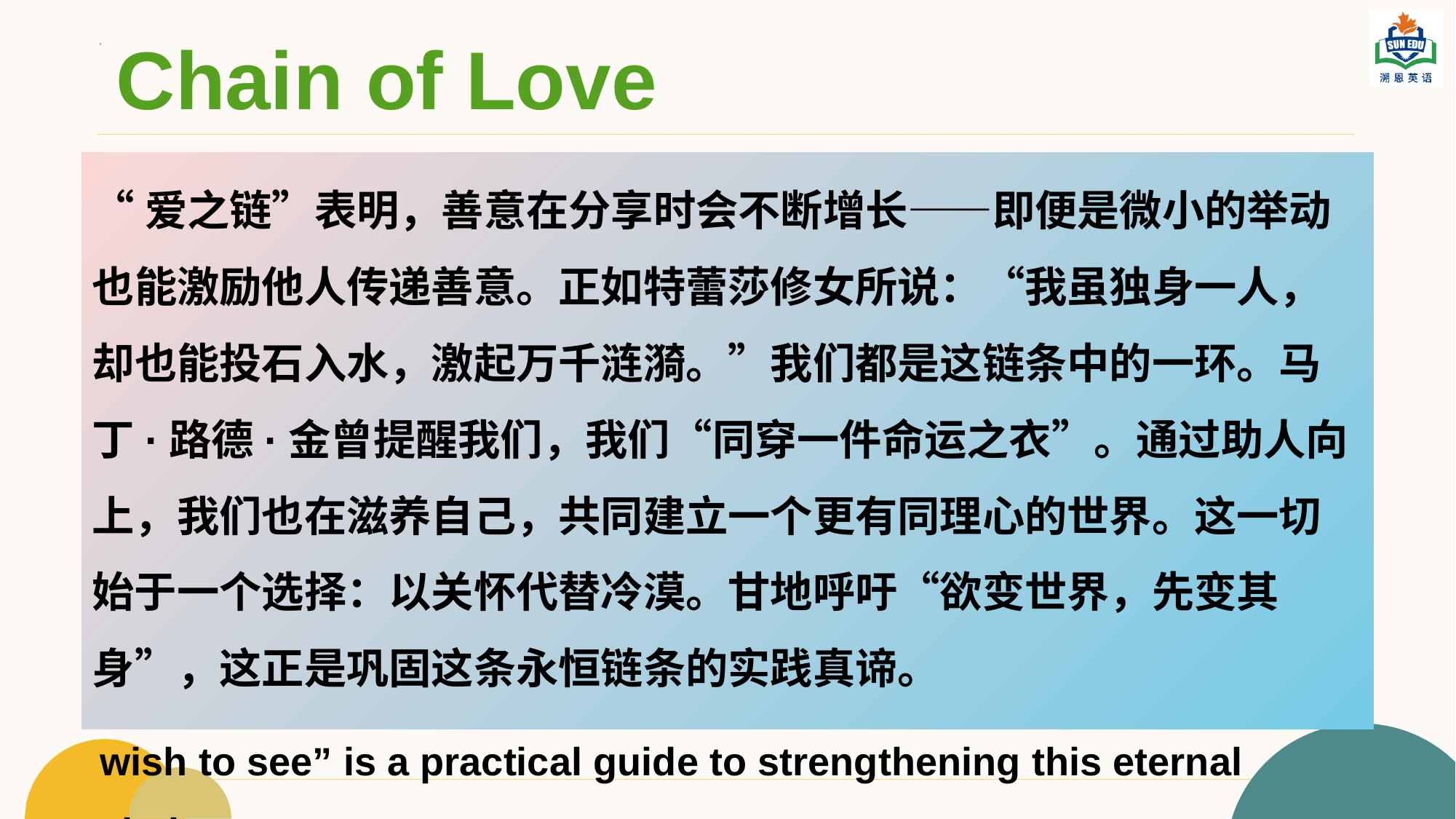

Chain of Love
The "Chain of Love" shows how kindness grows when shared—even small acts can inspire others to pay it forward. As Mother Teresa said, “I can cast a stone across the waters to create many ripples.” We are all part of this chain. Martin Luther King Jr. reminded us that we are “tied in a single garment of destiny.” By lifting others up, we also nurture ourselves and build a more compassionate world. It starts with one choice: to choose empathy over indifference. Gandhi’s call to “be the change you wish to see” is a practical guide to strengthening this eternal chain.
“爱之链”表明，善意在分享时会不断增长——即便是微小的举动也能激励他人传递善意。正如特蕾莎修女所说：“我虽独身一人，却也能投石入水，激起万千涟漪。”我们都是这链条中的一环。马丁·路德·金曾提醒我们，我们“同穿一件命运之衣”。通过助人向上，我们也在滋养自己，共同建立一个更有同理心的世界。这一切始于一个选择：以关怀代替冷漠。甘地呼吁“欲变世界，先变其身”，这正是巩固这条永恒链条的实践真谛。